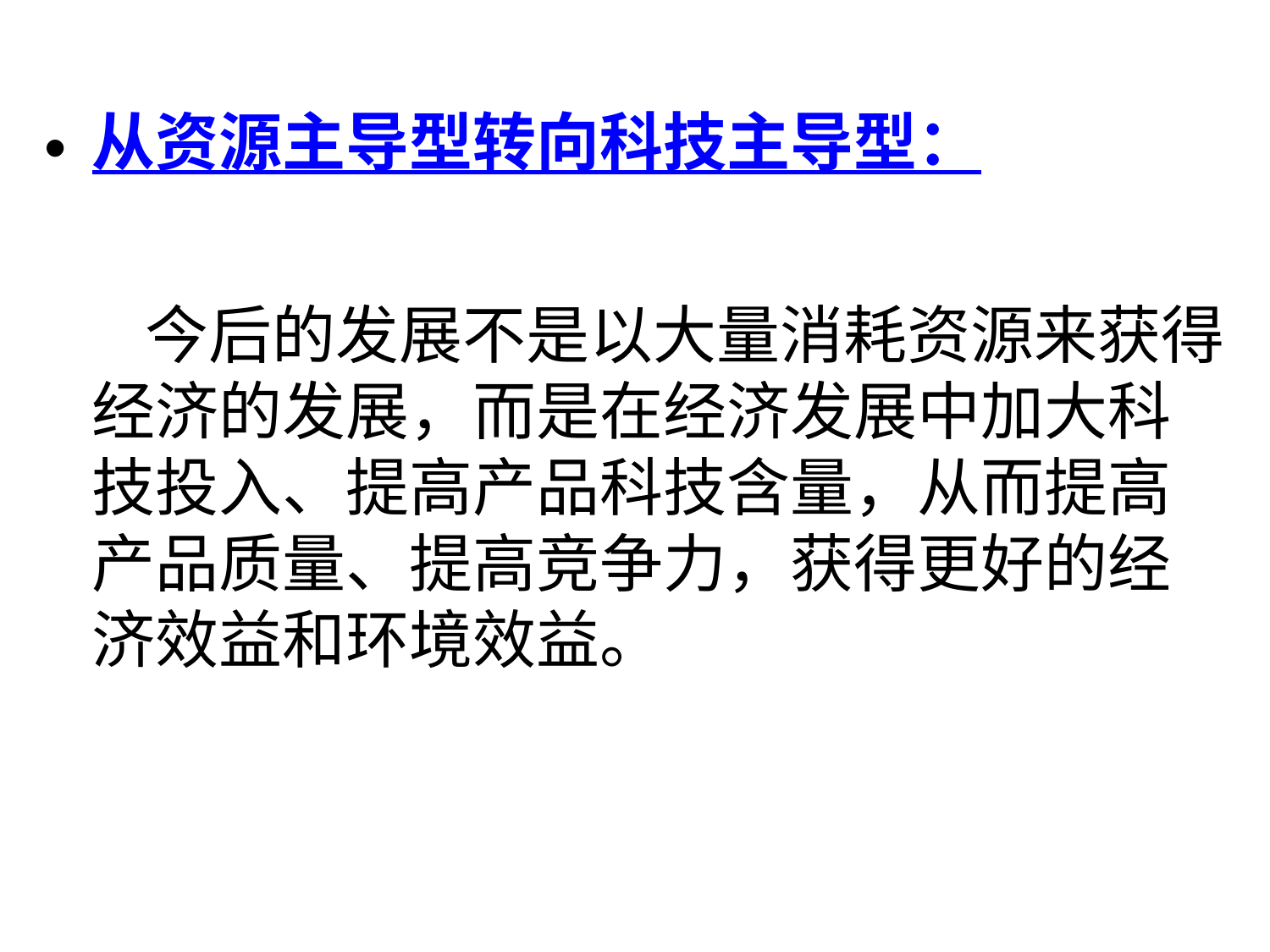

从资源主导型转向科技主导型：

      今后的发展不是以大量消耗资源来获得经济的发展，而是在经济发展中加大科技投入、提高产品科技含量，从而提高产品质量、提高竞争力，获得更好的经济效益和环境效益。